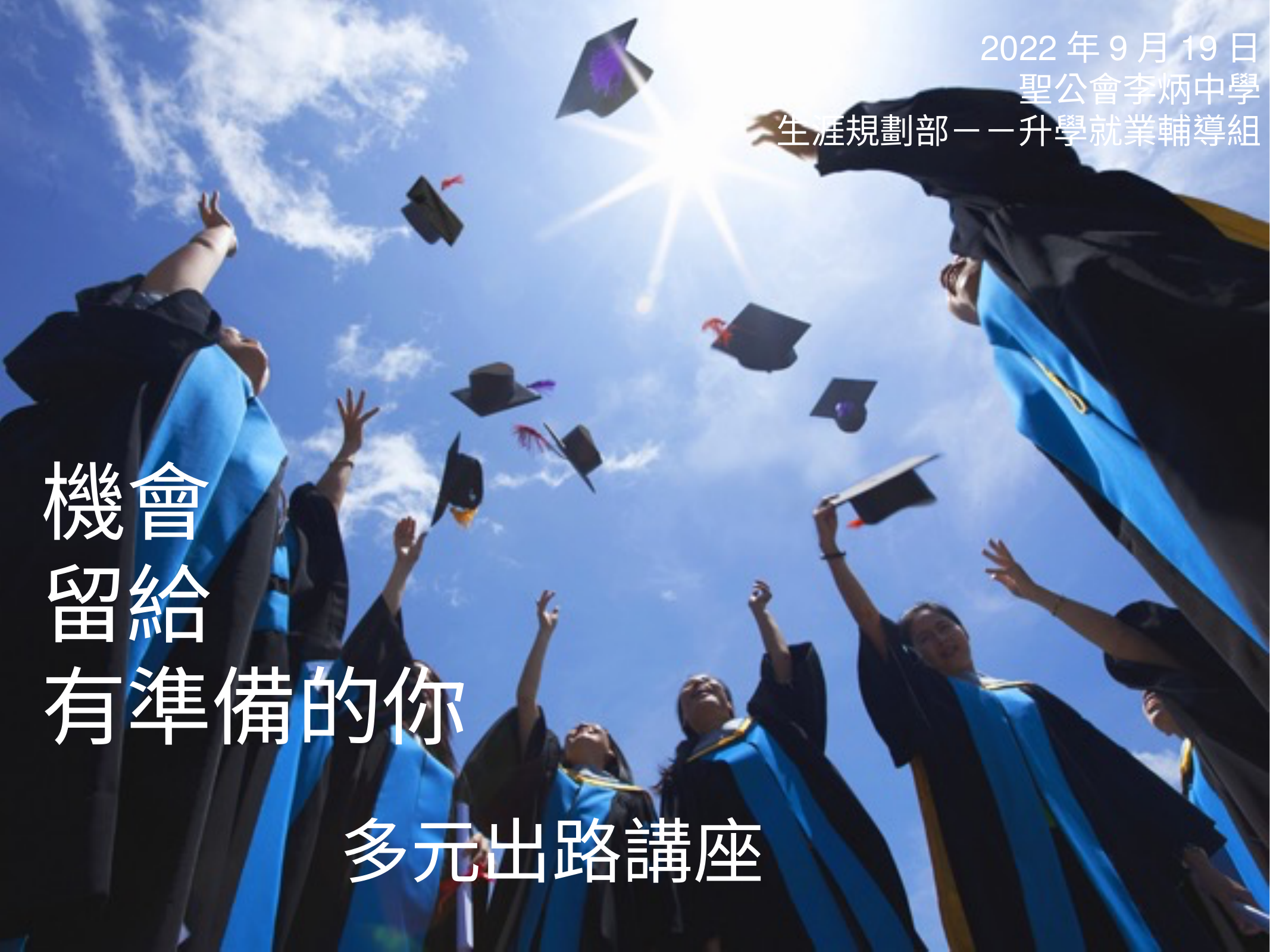

2022年9月19日
聖公會李炳中學
生涯規劃部－－升學就業輔導組
機會
留給
有準備的你
多元出路講座